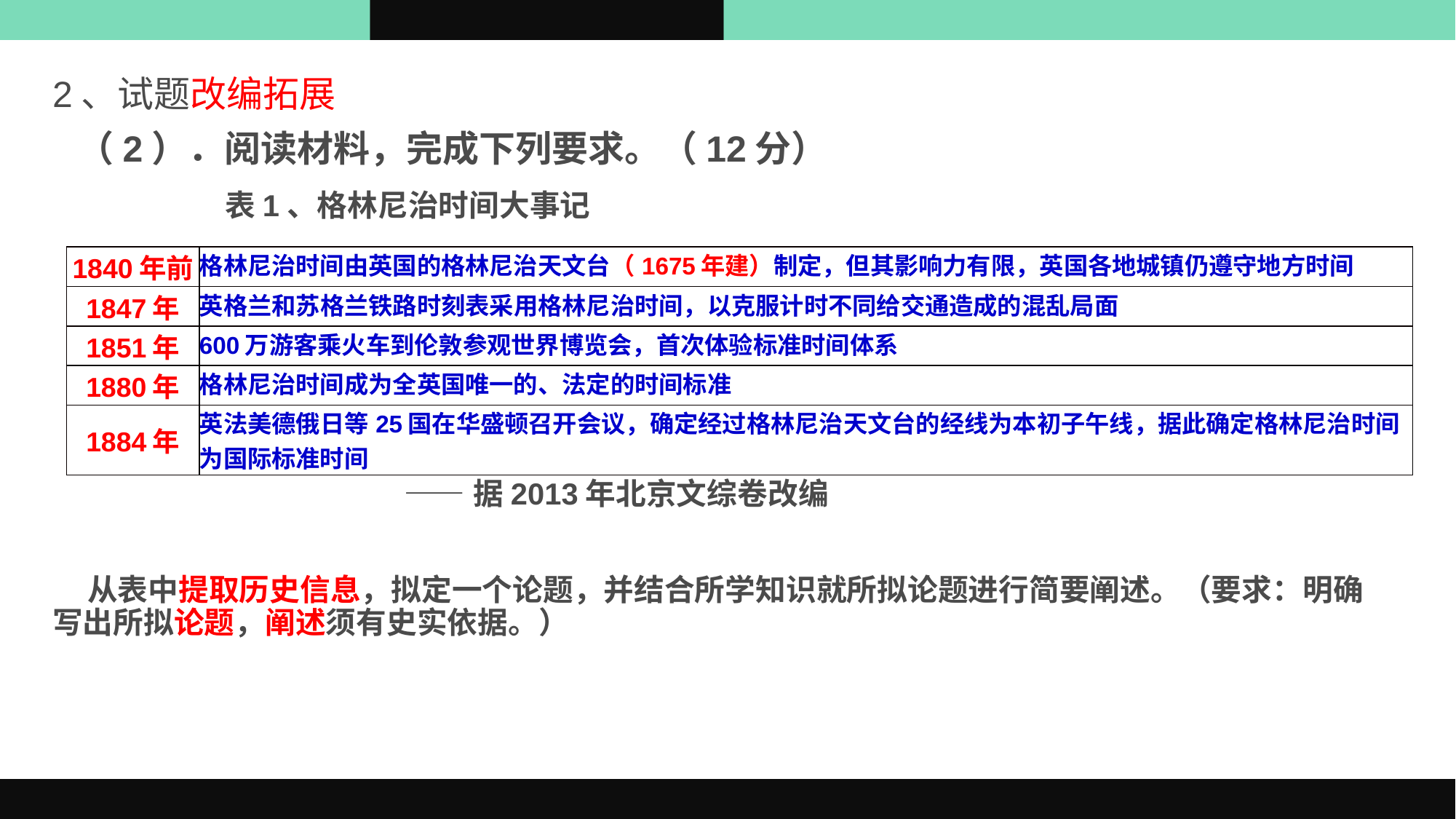

2、试题改编拓展
  （2）．阅读材料，完成下列要求。（12分）
                    表1、格林尼治时间大事记

                                                   ——据2013年北京文综卷改编

    从表中提取历史信息，拟定一个论题，并结合所学知识就所拟论题进行简要阐述。（要求：明确写出所拟论题，阐述须有史实依据。）

| 1840年前 | 格林尼治时间由英国的格林尼治天文台（1675年建）制定，但其影响力有限，英国各地城镇仍遵守地方时间 |
| --- | --- |
| 1847年 | 英格兰和苏格兰铁路时刻表采用格林尼治时间，以克服计时不同给交通造成的混乱局面 |
| 1851年 | 600万游客乘火车到伦敦参观世界博览会，首次体验标准时间体系 |
| 1880年 | 格林尼治时间成为全英国唯一的、法定的时间标准 |
| 1884年 | 英法美德俄日等25国在华盛顿召开会议，确定经过格林尼治天文台的经线为本初子午线，据此确定格林尼治时间为国际标准时间 |